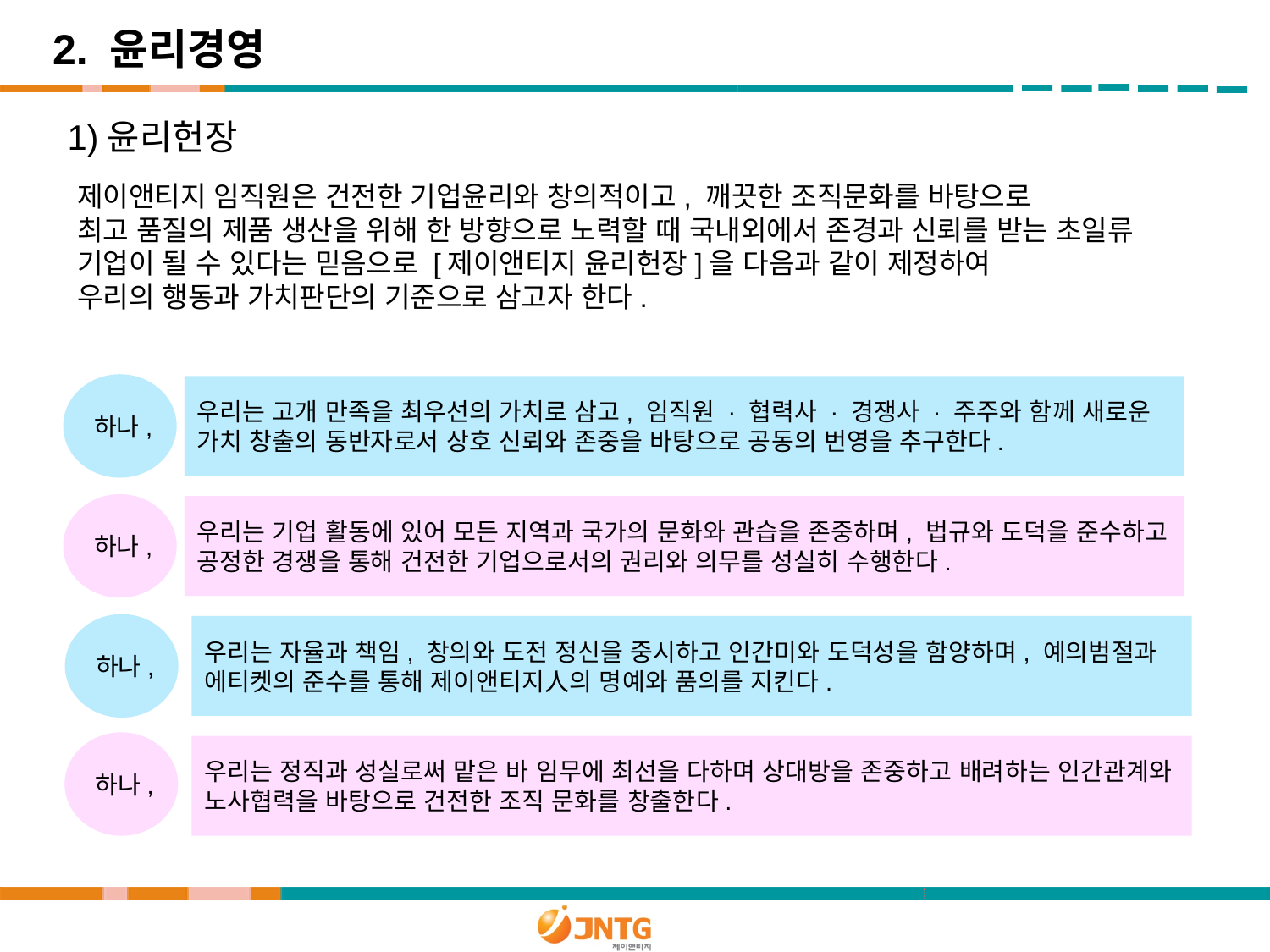

2. 윤리경영
1)윤리헌장
제이앤티지 임직원은 건전한 기업윤리와 창의적이고, 깨끗한 조직문화를 바탕으로
최고 품질의 제품 생산을 위해 한 방향으로 노력할 때 국내외에서 존경과 신뢰를 받는 초일류 기업이 될 수 있다는 믿음으로 [제이앤티지 윤리헌장]을 다음과 같이 제정하여
우리의 행동과 가치판단의 기준으로 삼고자 한다.
하나,
우리는 고개 만족을 최우선의 가치로 삼고, 임직원 · 협력사 · 경쟁사 · 주주와 함께 새로운 가치 창출의 동반자로서 상호 신뢰와 존중을 바탕으로 공동의 번영을 추구한다.
하나,
우리는 기업 활동에 있어 모든 지역과 국가의 문화와 관습을 존중하며, 법규와 도덕을 준수하고 공정한 경쟁을 통해 건전한 기업으로서의 권리와 의무를 성실히 수행한다.
하나,
우리는 자율과 책임, 창의와 도전 정신을 중시하고 인간미와 도덕성을 함양하며, 예의범절과 에티켓의 준수를 통해 제이앤티지人의 명예와 품의를 지킨다.
하나,
우리는 정직과 성실로써 맡은 바 임무에 최선을 다하며 상대방을 존중하고 배려하는 인간관계와 노사협력을 바탕으로 건전한 조직 문화를 창출한다.